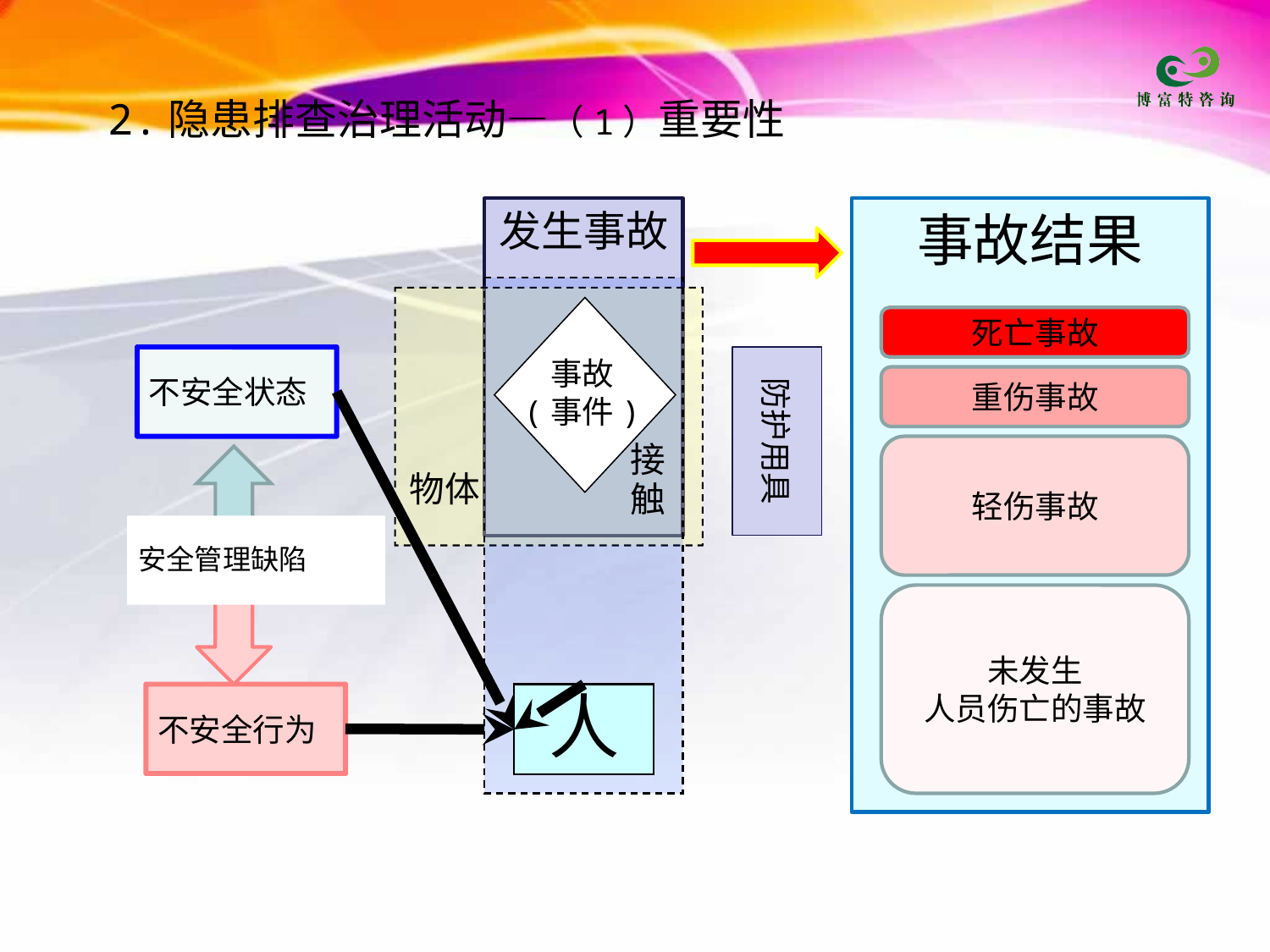

2.隐患排查治理活动—（1）重要性
发生事故
事故结果

事故
(事件)
死亡事故
不安全状态
防护用具
重伤事故
接
触
轻伤事故

物体
安全管理缺陷
未发生
人员伤亡的事故

不安全行为
人